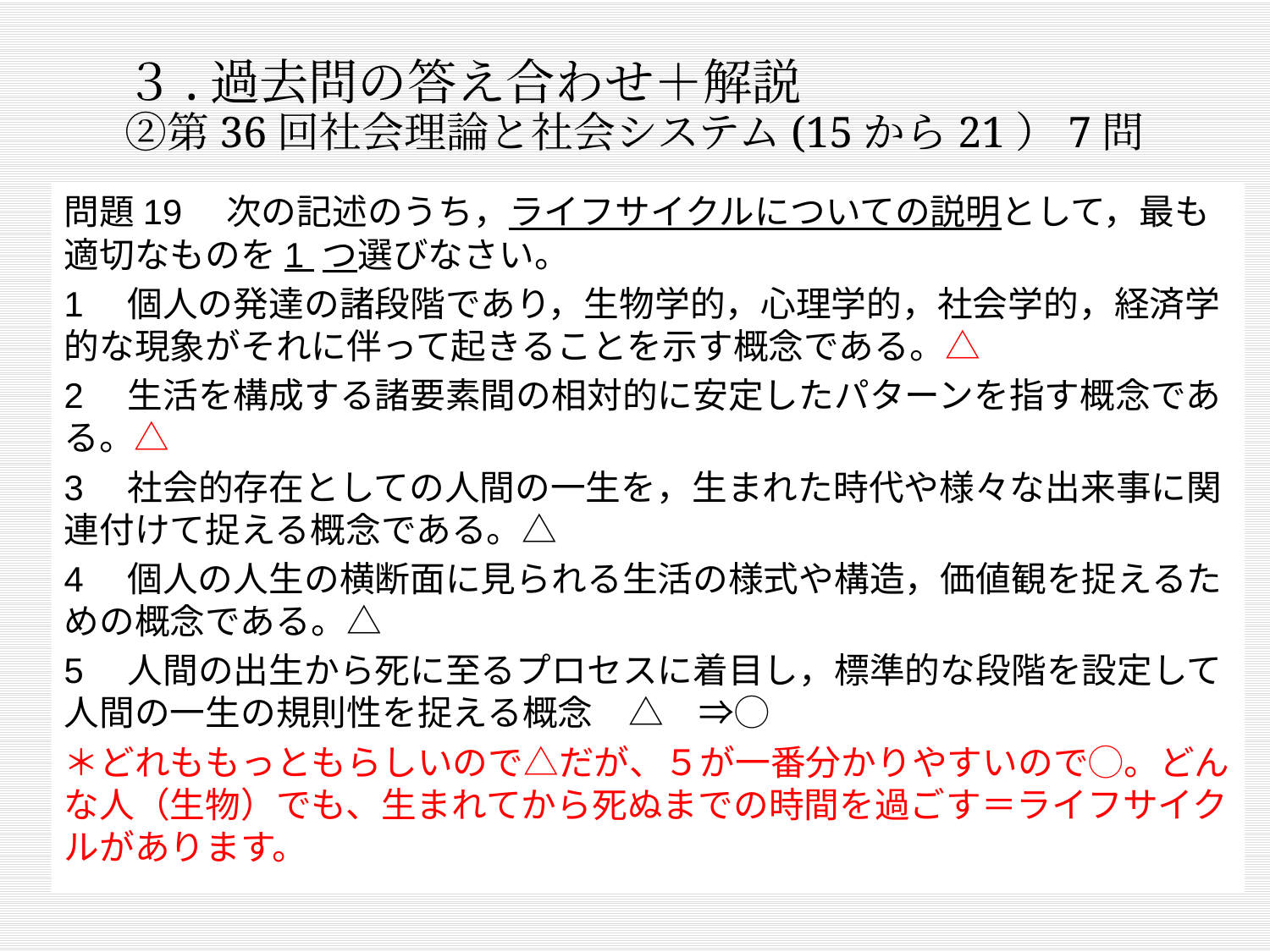

# ３.過去問の答え合わせ＋解説 ➁第36回社会理論と社会システム(15から21）7問
問題19　次の記述のうち，ライフサイクルについての説明として，最も適切なものを1 つ選びなさい。
1　個人の発達の諸段階であり，生物学的，心理学的，社会学的，経済学的な現象がそれに伴って起きることを示す概念である。△
2　生活を構成する諸要素間の相対的に安定したパターンを指す概念である。△
3　社会的存在としての人間の一生を，生まれた時代や様々な出来事に関連付けて捉える概念である。△
4　個人の人生の横断面に見られる生活の様式や構造，価値観を捉えるための概念である。△
5　人間の出生から死に至るプロセスに着目し，標準的な段階を設定して人間の一生の規則性を捉える概念　△　⇒◯
＊どれももっともらしいので△だが、５が一番分かりやすいので◯。どんな人（生物）でも、生まれてから死ぬまでの時間を過ごす＝ライフサイクルがあります。